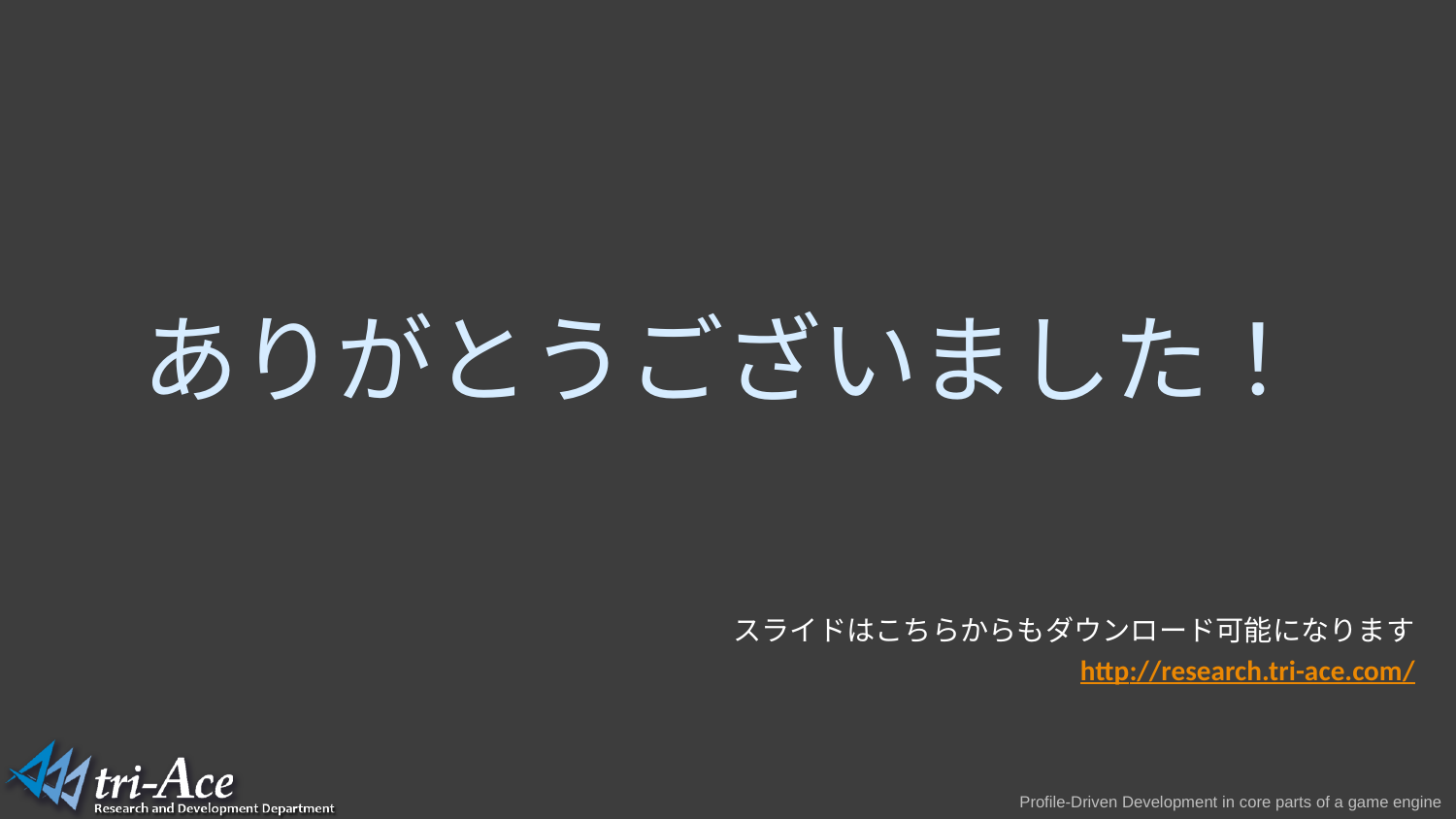

ありがとうございました！
スライドはこちらからもダウンロード可能になります
http://research.tri-ace.com/